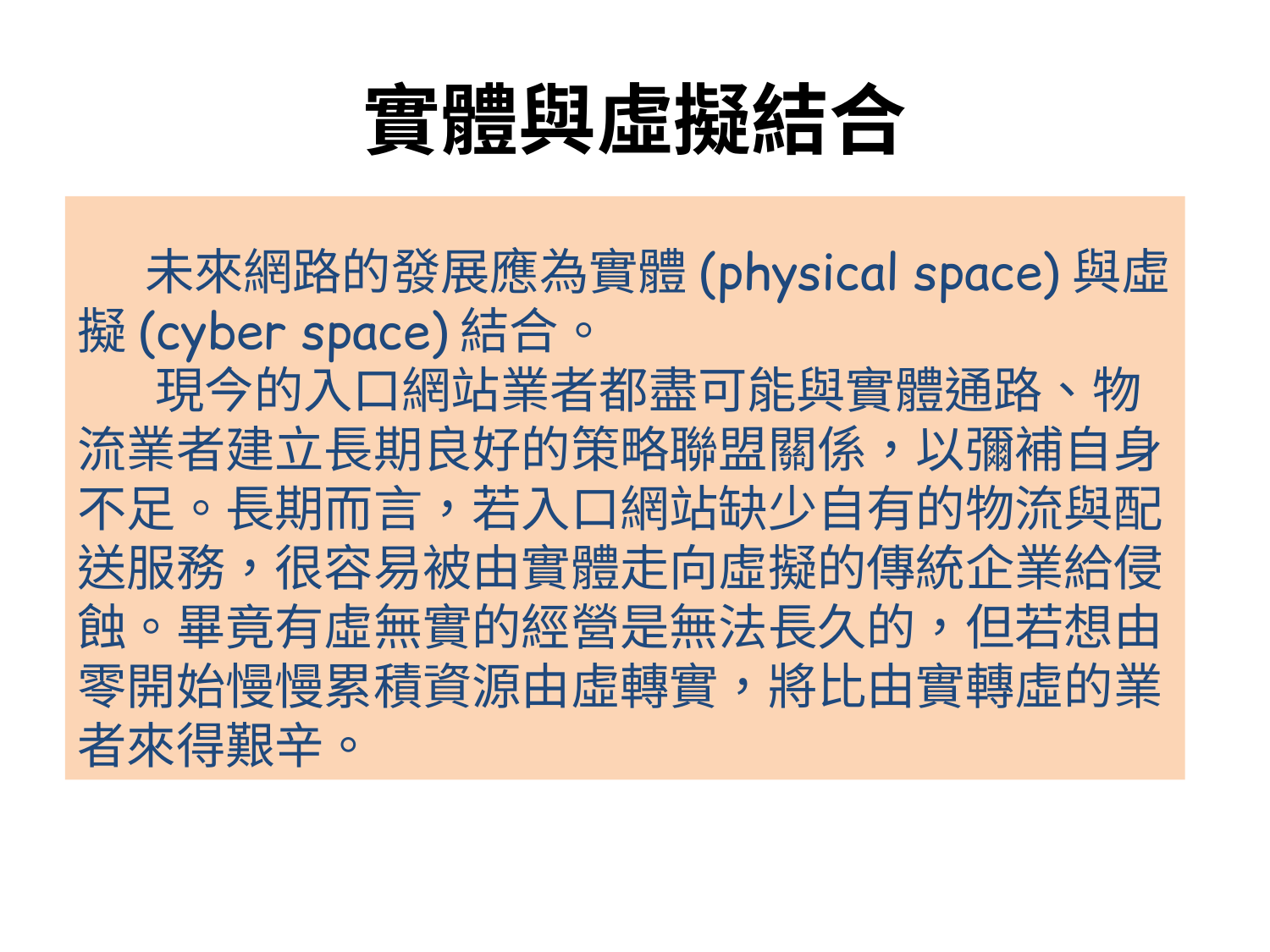

# 實體與虛擬結合

      未來網路的發展應為實體(physical space)與虛擬(cyber space)結合。
      現今的入口網站業者都盡可能與實體通路、物流業者建立長期良好的策略聯盟關係，以彌補自身不足。長期而言，若入口網站缺少自有的物流與配送服務，很容易被由實體走向虛擬的傳統企業給侵蝕。畢竟有虛無實的經營是無法長久的，但若想由零開始慢慢累積資源由虛轉實，將比由實轉虛的業者來得艱辛。